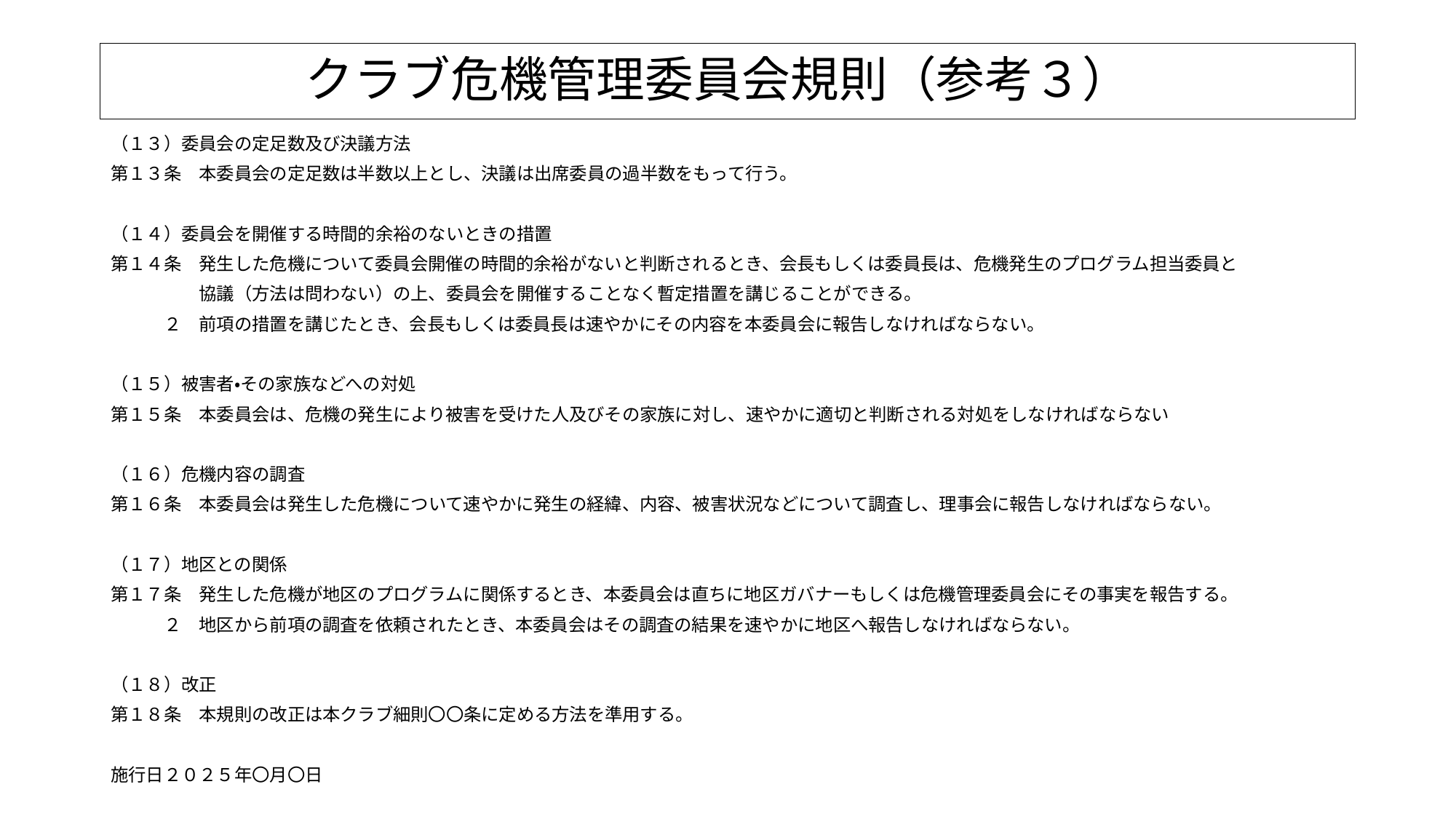

# クラブ危機管理委員会規則（参考３）
（１３）委員会の定足数及び決議方法
第１３条　本委員会の定足数は半数以上とし、決議は出席委員の過半数をもって行う。

（１４）委員会を開催する時間的余裕のないときの措置
第１４条　発生した危機について委員会開催の時間的余裕がないと判断されるとき、会長もしくは委員長は、危機発生のプログラム担当委員と
　　　　　協議（方法は問わない）の上、委員会を開催することなく暫定措置を講じることができる。
　　　２　前項の措置を講じたとき、会長もしくは委員長は速やかにその内容を本委員会に報告しなければならない。

（１５）被害者・その家族などへの対処
第１５条　本委員会は、危機の発生により被害を受けた人及びその家族に対し、速やかに適切と判断される対処をしなければならない

（１６）危機内容の調査
第１６条　本委員会は発生した危機について速やかに発生の経緯、内容、被害状況などについて調査し、理事会に報告しなければならない。

（１７）地区との関係
第１７条　発生した危機が地区のプログラムに関係するとき、本委員会は直ちに地区ガバナーもしくは危機管理委員会にその事実を報告する。
　　　２　地区から前項の調査を依頼されたとき、本委員会はその調査の結果を速やかに地区へ報告しなければならない。

（１８）改正
第１８条　本規則の改正は本クラブ細則〇〇条に定める方法を準用する。

施行日２０２５年〇月〇日